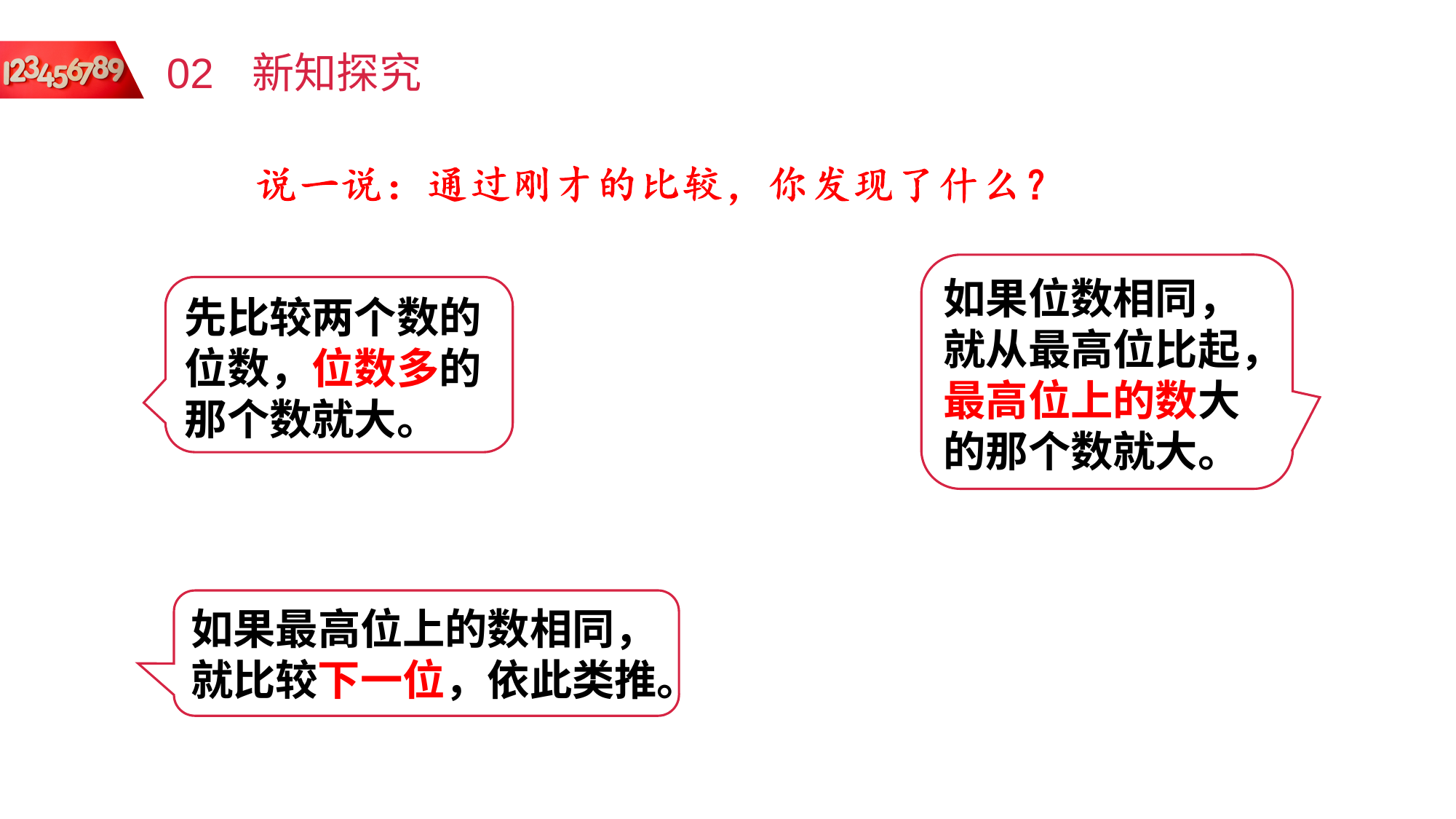

02
新知探究

如果位数相同，就从最高位比起，最高位上的数大的那个数就大。
先比较两个数的位数，位数多的那个数就大。
如果最高位上的数相同，就比较下一位，依此类推。